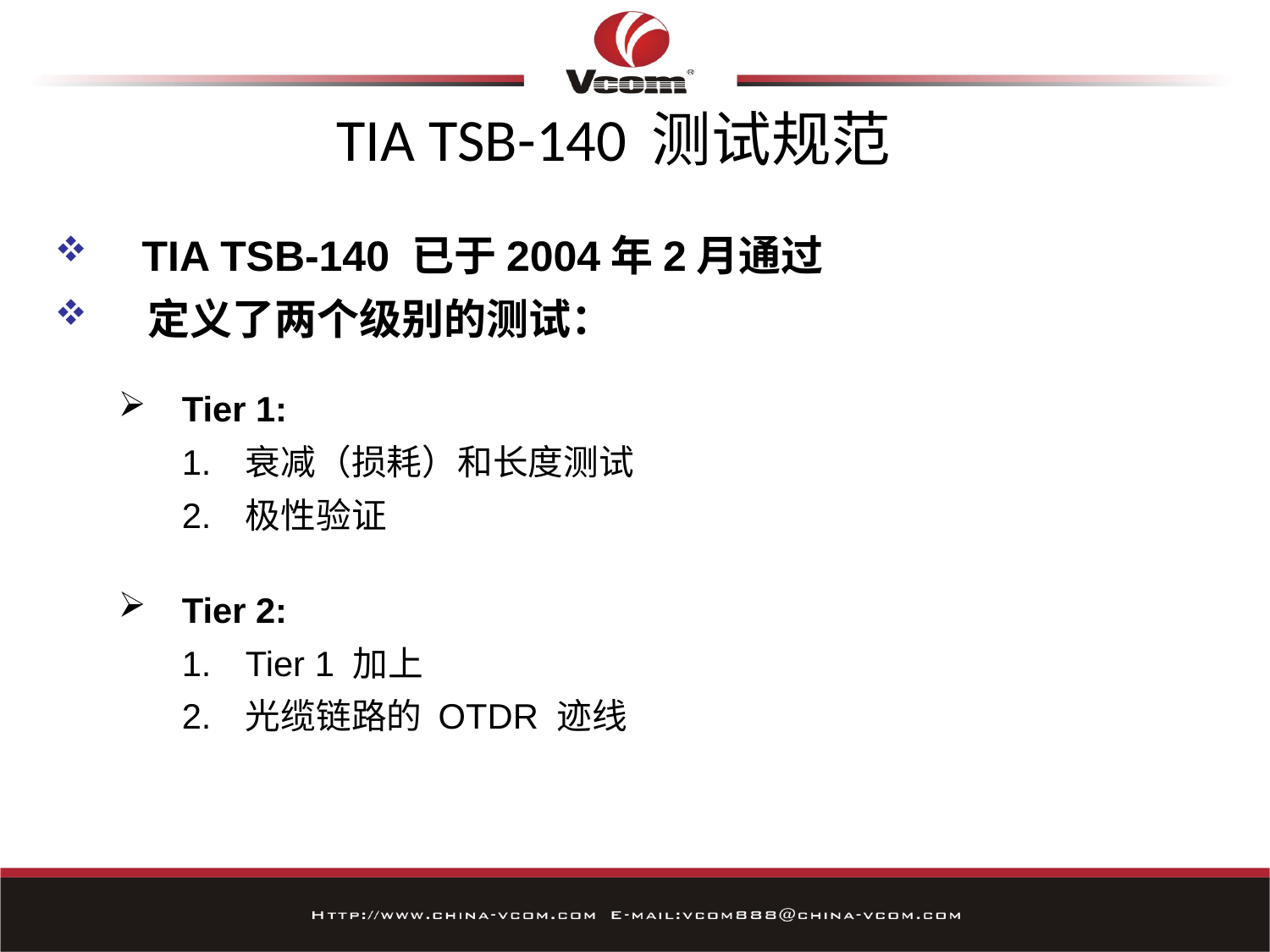

# TIA TSB-140 测试规范
  TIA TSB-140 已于2004年2月通过
  定义了两个级别的测试：
Tier 1:
衰减（损耗）和长度测试
极性验证

Tier 2:
Tier 1 加上
光缆链路的 OTDR 迹线